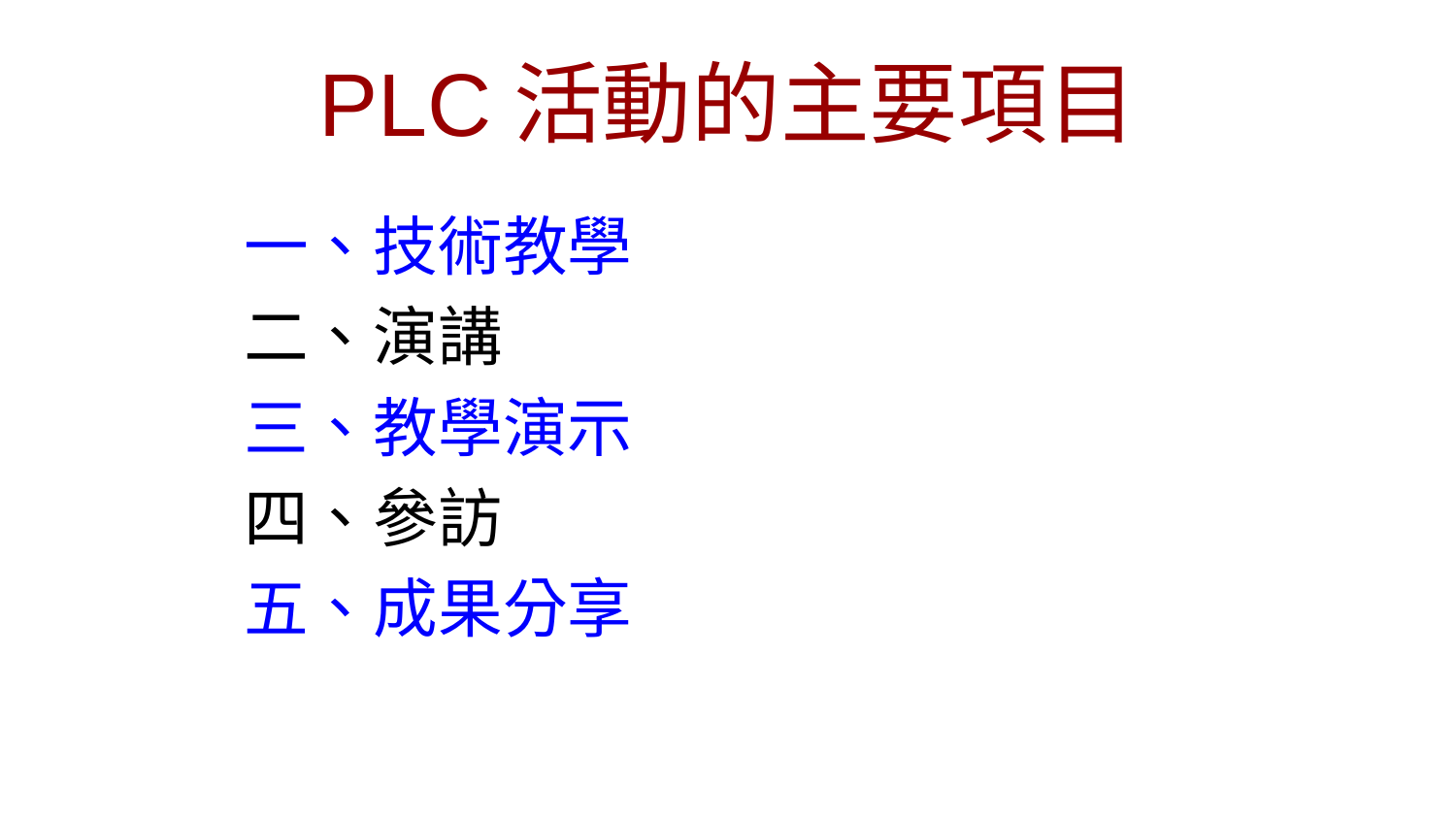

# PLC活動的主要項目
一、技術教學
二、演講
三、教學演示
四、參訪
五、成果分享